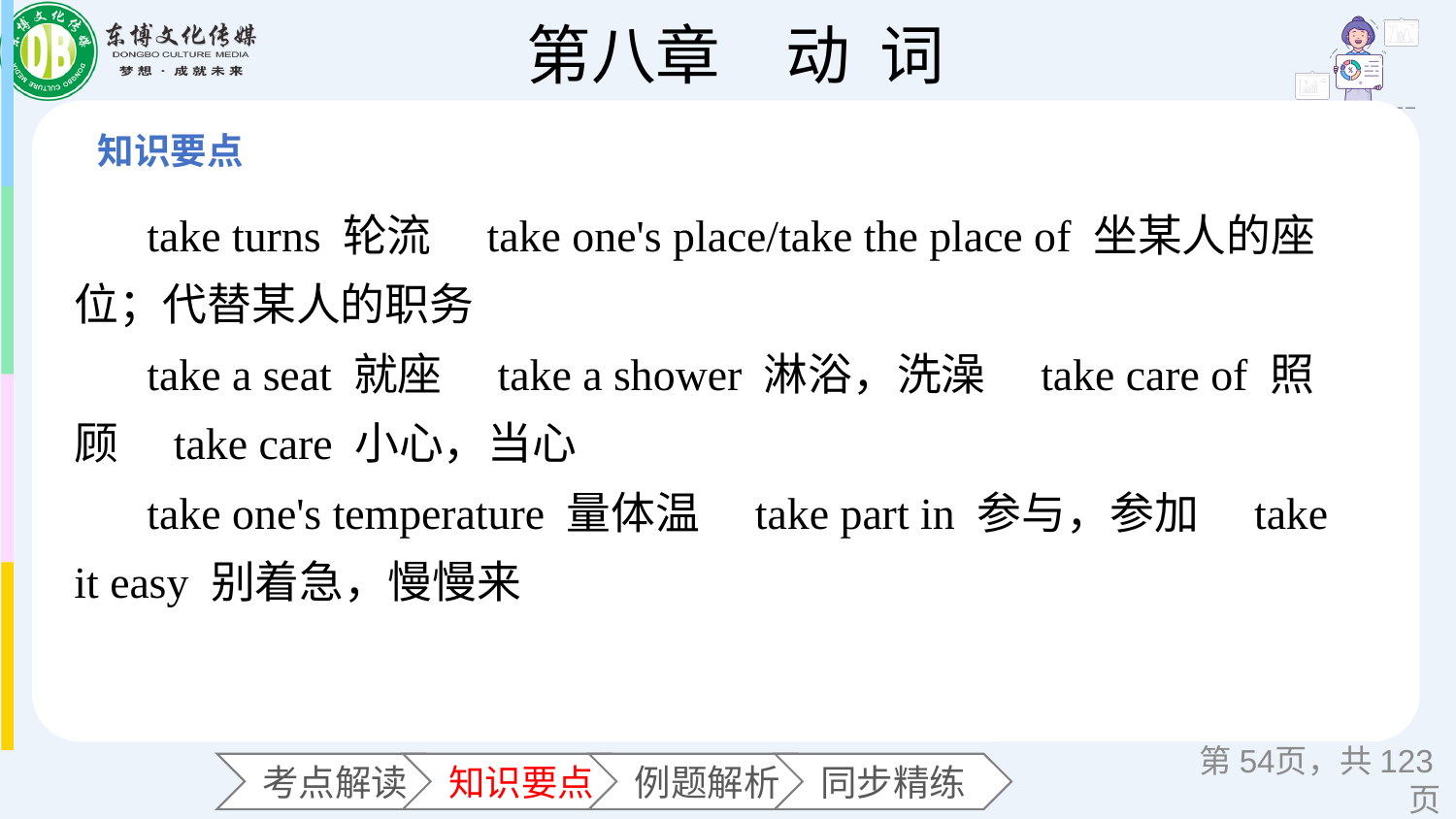

take turns 轮流　take one's place/take the place of 坐某人的座位；代替某人的职务
take a seat 就座　take a shower 淋浴，洗澡　take care of 照顾　take care 小心，当心
take one's temperature 量体温　take part in 参与，参加　take it easy 别着急，慢慢来
第54页，共123页